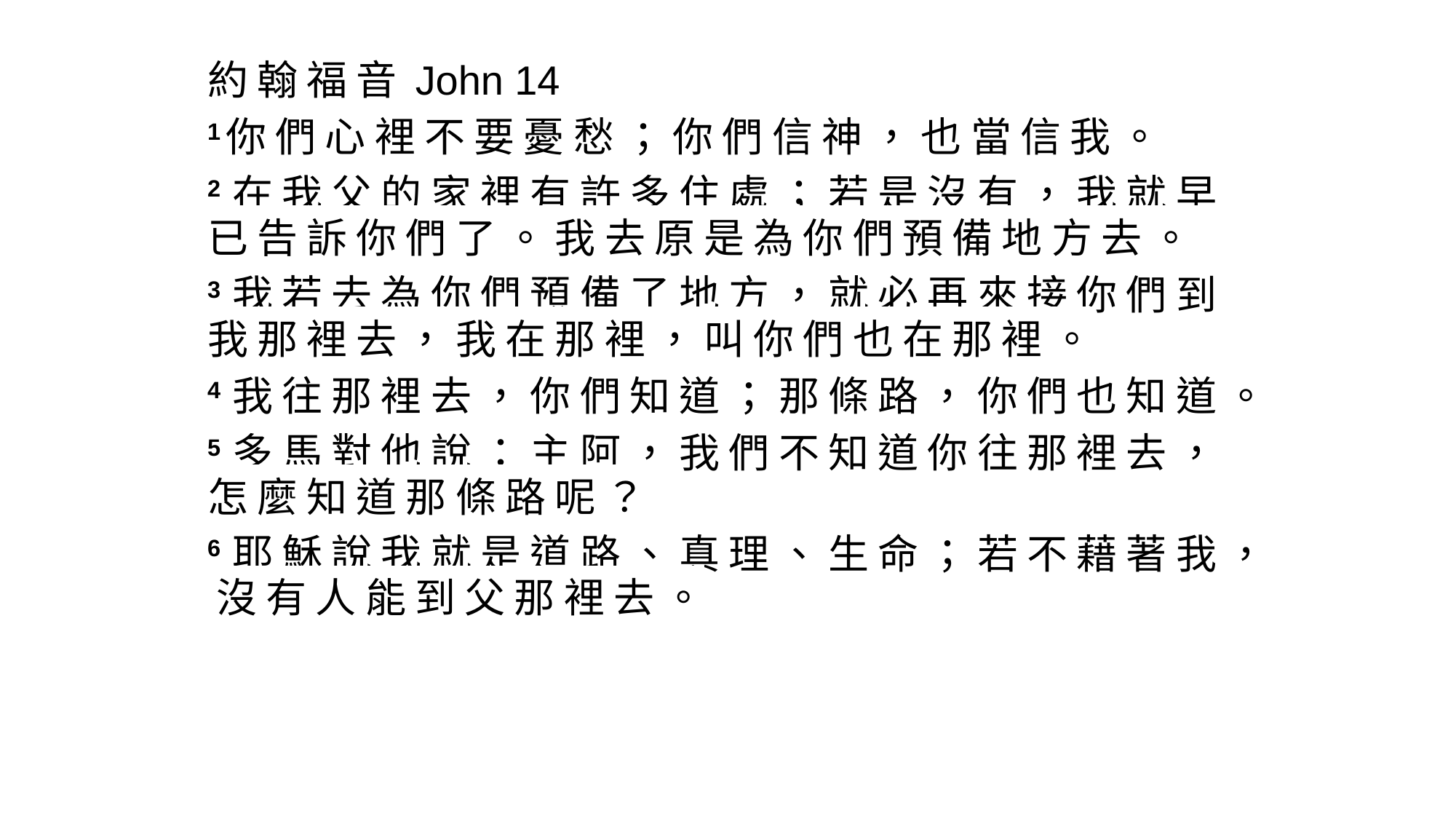

約 翰 福 音 John 14
1你 們 心 裡 不 要 憂 愁 ； 你 們 信 神 ， 也 當 信 我 。
2 在 我 父 的 家 裡 有 許 多 住 處 ； 若 是 沒 有 ， 我 就 早 已 告 訴 你 們 了 。 我 去 原 是 為 你 們 預 備 地 方 去 。
3 我 若 去 為 你 們 預 備 了 地 方 ， 就 必 再 來 接 你 們 到 我 那 裡 去 ， 我 在 那 裡 ， 叫 你 們 也 在 那 裡 。
4 我 往 那 裡 去 ， 你 們 知 道 ； 那 條 路 ， 你 們 也 知 道 。
5 多 馬 對 他 說 ： 主 阿 ， 我 們 不 知 道 你 往 那 裡 去 ， 怎 麼 知 道 那 條 路 呢 ？
6 耶 穌 說 我 就 是 道 路 、 真 理 、 生 命 ； 若 不 藉 著 我 ， 沒 有 人 能 到 父 那 裡 去 。